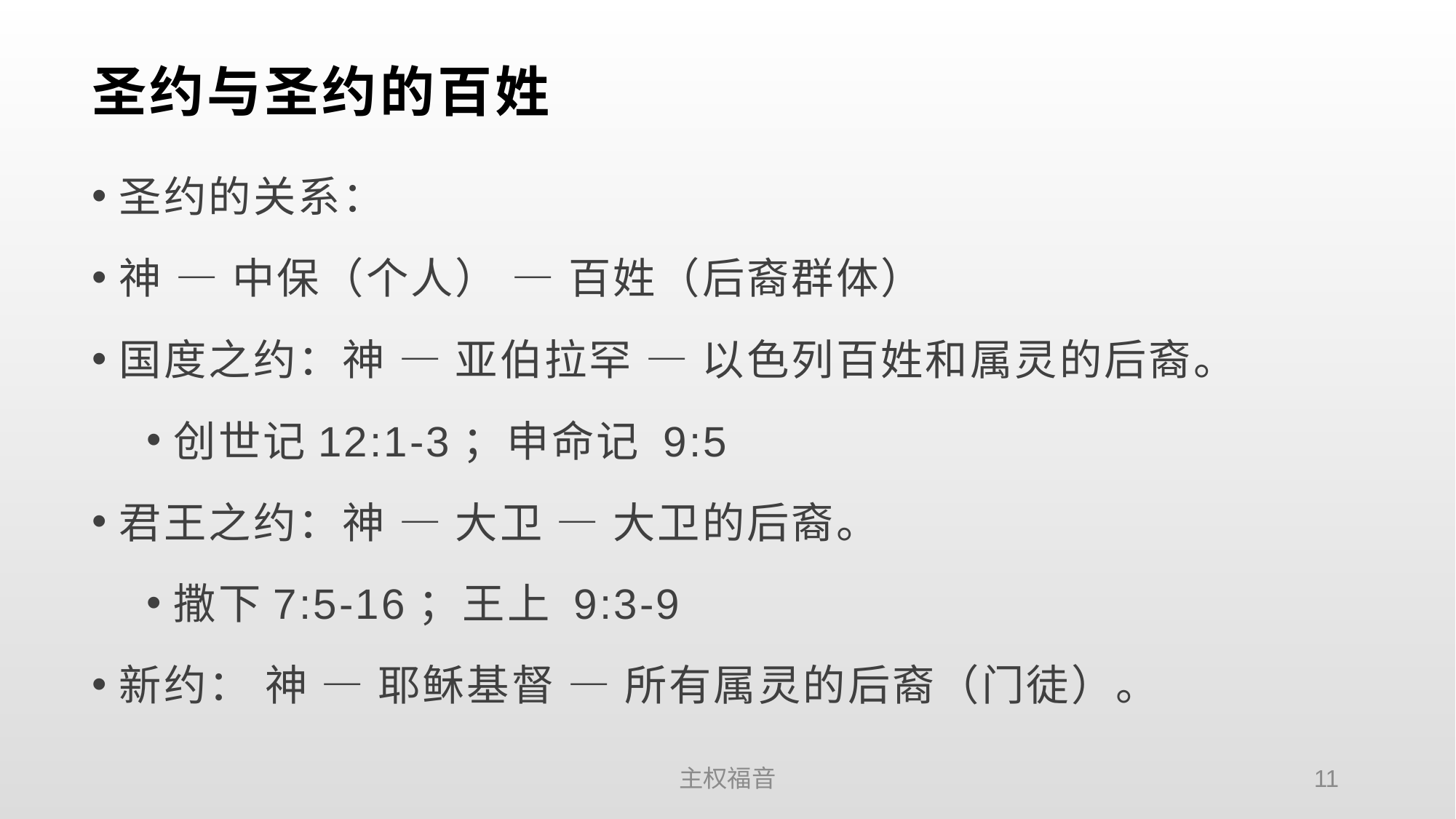

# 圣约与圣约的百姓
圣约的关系：
神 — 中保（个人） — 百姓（后裔群体）
国度之约：神 — 亚伯拉罕 — 以色列百姓和属灵的后裔。
创世记12:1-3；申命记 9:5
君王之约：神 — 大卫 — 大卫的后裔。
撒下7:5-16；王上 9:3-9
新约： 神 — 耶稣基督 — 所有属灵的后裔（门徒）。
主权福音
11